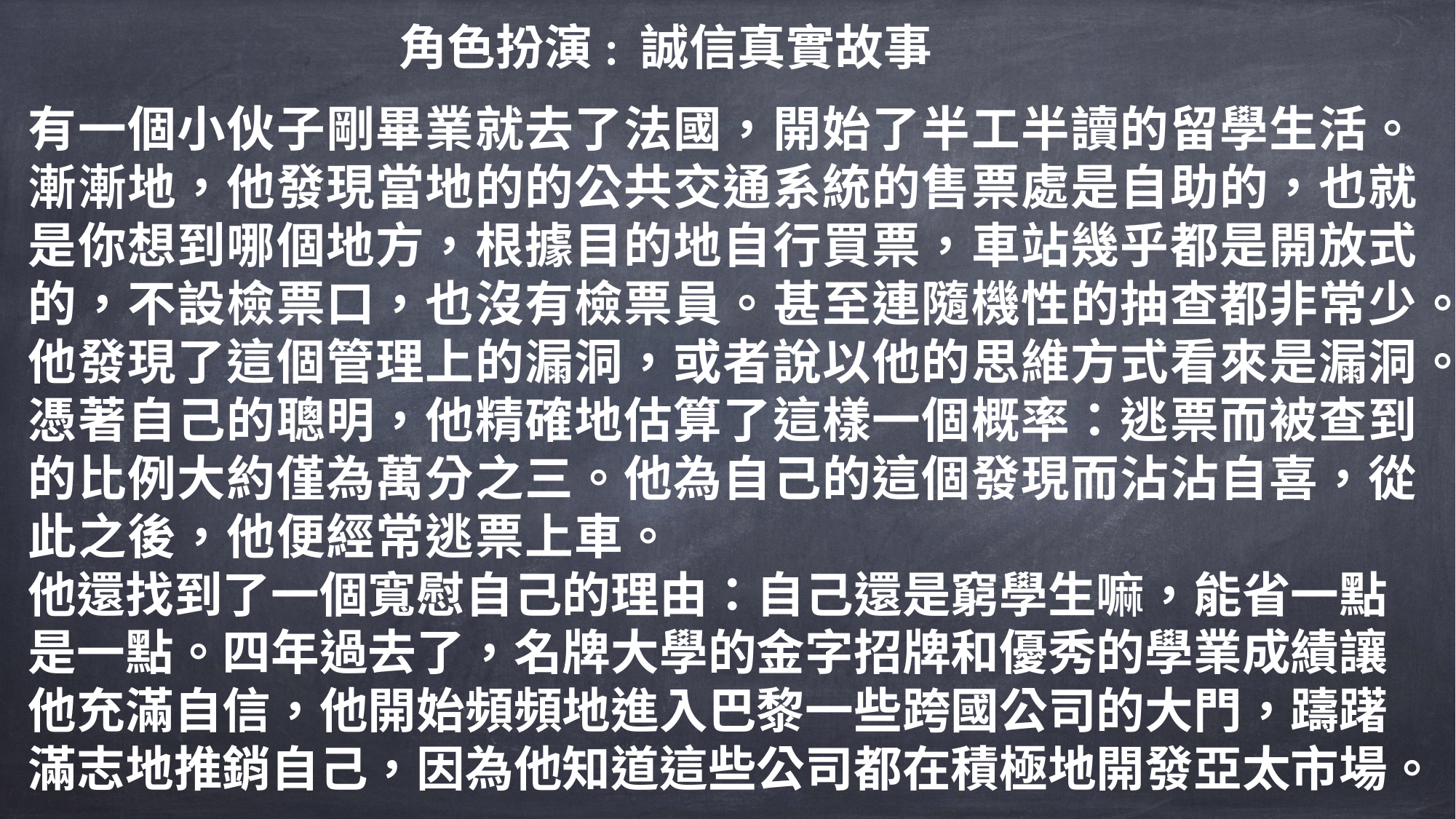

角色扮演: 誠信真實故事
有一個小伙子剛畢業就去了法國，開始了半工半讀的留學生活。
漸漸地，他發現當地的的公共交通系統的售票處是自助的，也就是你想到哪個地方，根據目的地自行買票，車站幾乎都是開放式的，不設檢票口，也沒有檢票員。甚至連隨機性的抽查都非常少。他發現了這個管理上的漏洞，或者說以他的思維方式看來是漏洞。憑著自己的聰明，他精確地估算了這樣一個概率：逃票而被查到的比例大約僅為萬分之三。他為自己的這個發現而沾沾自喜，從此之後，他便經常逃票上車。
他還找到了一個寬慰自己的理由：自己還是窮學生嘛，能省一點是一點。四年過去了，名牌大學的金字招牌和優秀的學業成績讓他充滿自信，他開始頻頻地進入巴黎一些跨國公司的大門，躊躇滿志地推銷自己，因為他知道這些公司都在積極地開發亞太市場。